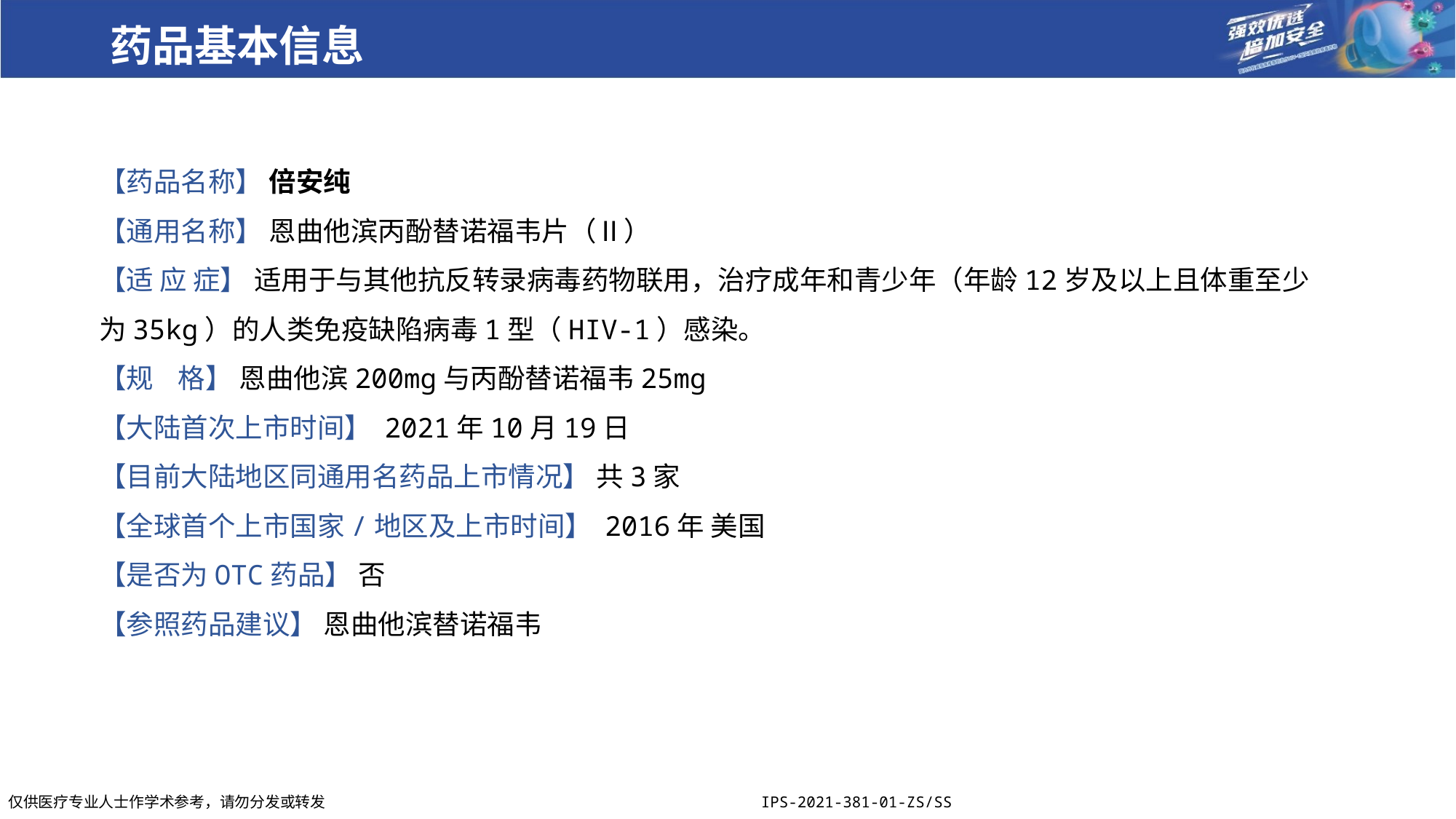

药品基本信息

【药品名称】 倍安纯
【通用名称】 恩曲他滨丙酚替诺福韦片（Ⅱ）
【适 应 症】 适用于与其他抗反转录病毒药物联用，治疗成年和青少年（年龄12岁及以上且体重至少为35kg）的人类免疫缺陷病毒1型（HIV-1）感染。
【规    格】 恩曲他滨200mg与丙酚替诺福韦25mg
【大陆首次上市时间】 2021年10月19日
【目前大陆地区同通用名药品上市情况】 共3家
【全球首个上市国家/地区及上市时间】 2016年 美国
【是否为OTC药品】 否
【参照药品建议】 恩曲他滨替诺福韦